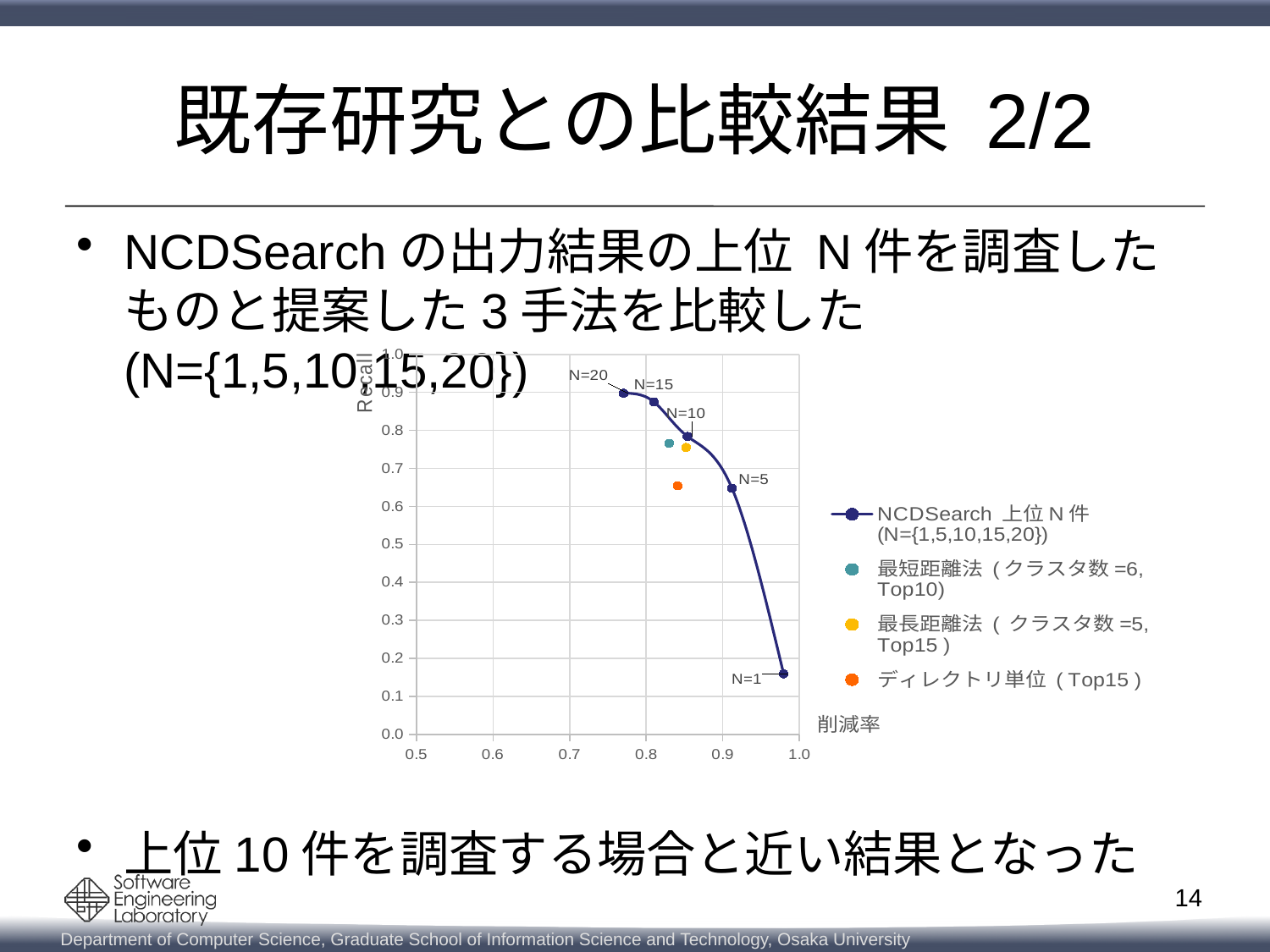

# 既存研究との比較結果 2/2
NCDSearchの出力結果の上位 N件を調査したものと提案した3手法を比較した(N={1,5,10,15,20})

上位10件を調査する場合と近い結果となった

### Chart

| Category |  |  |  |  |
|---|---|---|---|---|
14